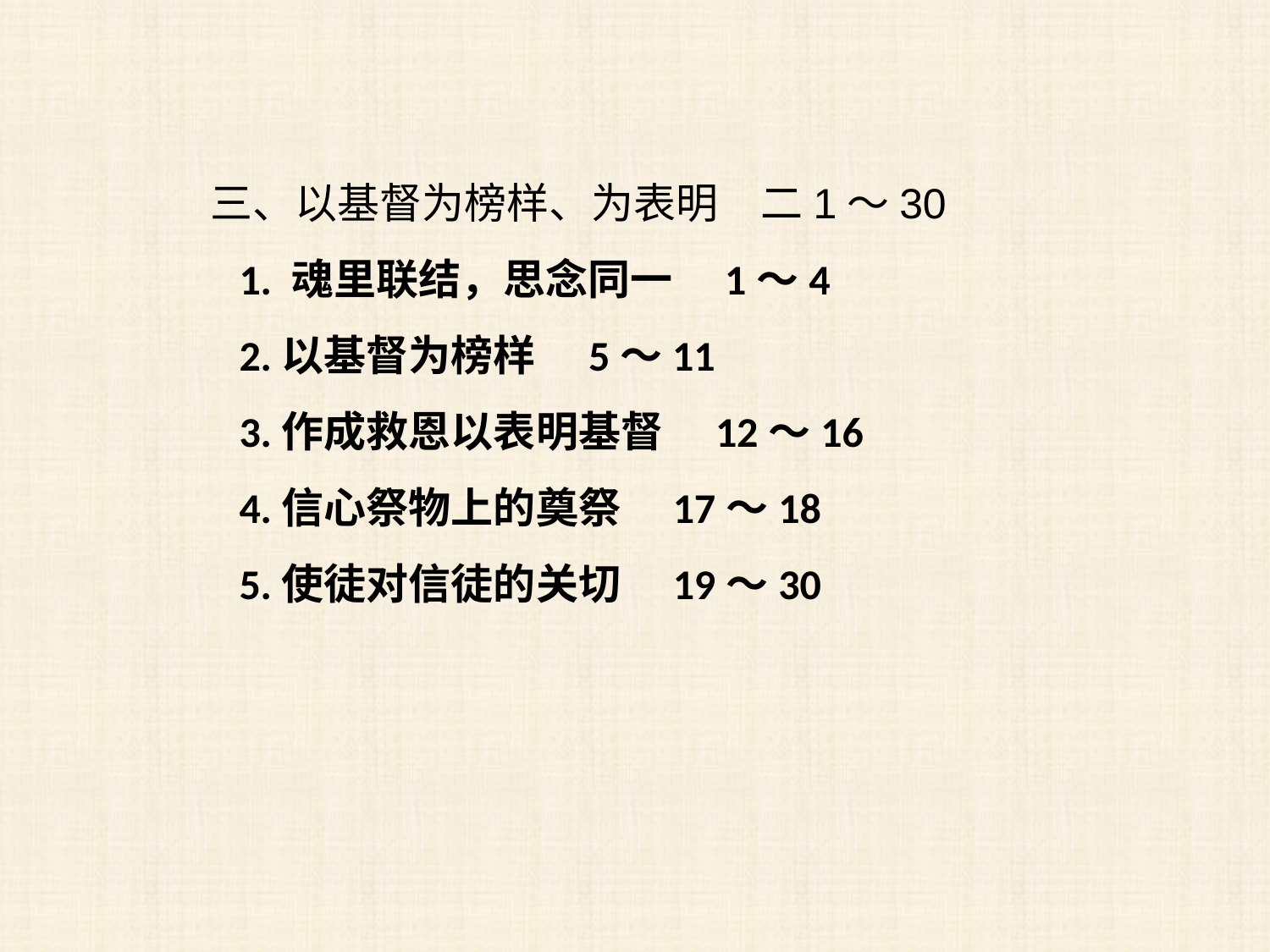

三、以基督为榜样、为表明　二1～30
   1. 魂里联结，思念同一　1～4
   2.以基督为榜样　5～11
   3.作成救恩以表明基督　12～16
   4.信心祭物上的奠祭　17～18
   5.使徒对信徒的关切　19～30